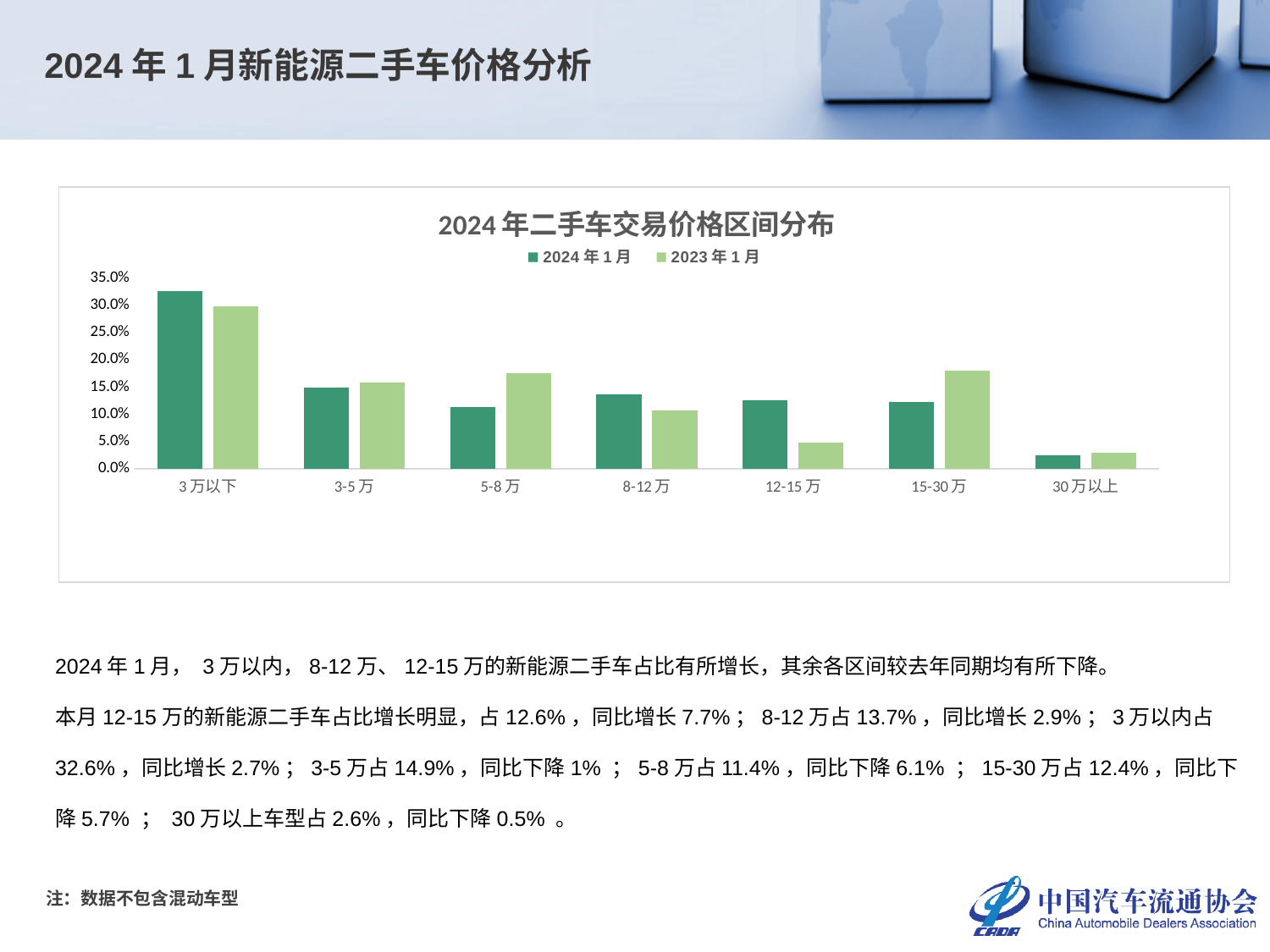

2024年1月新能源二手车价格分析

### Chart: 2024年二手车交易价格区间分布

| Category | 2024年1月 | 2023年1月 |
|---|---|---|
| 3万以下 | 0.32568688439606014 | 0.29854046881910656 |
| 3-5万 | 0.1487817522032141 | 0.15877930119416186 |
| 5-8万 | 0.11417833074131674 | 0.17558602388323752 |
| 8-12万 | 0.13659927423535512 | 0.1073639982308713 |
| 12-15万 | 0.12551840331778125 | 0.048651039363113664 |
| 15-30万 | 0.12350959046137895 | 0.18045112781954886 |
| 30万以上 | 0.025725764644893727 | 0.030628040689960195 |
2024年1月， 3万以内，8-12万、12-15万的新能源二手车占比有所增长，其余各区间较去年同期均有所下降。
本月12-15万的新能源二手车占比增长明显，占12.6%，同比增长7.7%；8-12万占13.7%，同比增长2.9%；3万以内占32.6%，同比增长2.7%；3-5万占14.9%，同比下降1% ；5-8万占11.4%，同比下降6.1% ；15-30万占12.4%，同比下降5.7% ； 30万以上车型占2.6%，同比下降0.5% 。
注：数据不包含混动车型